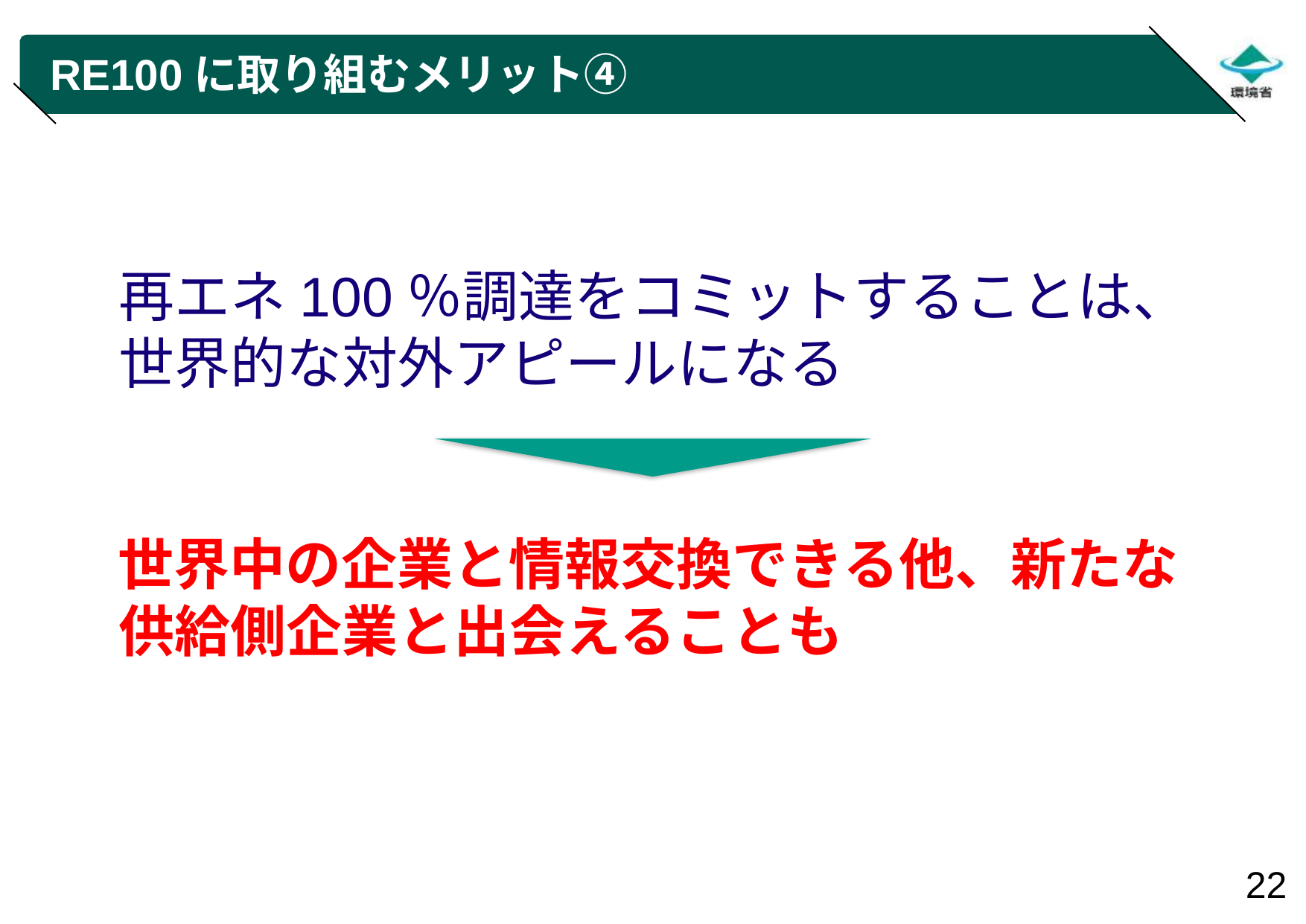

# RE100に取り組むメリット④
再エネ100％調達をコミットすることは、世界的な対外アピールになる

世界中の企業と情報交換できる他、新たな供給側企業と出会えることも